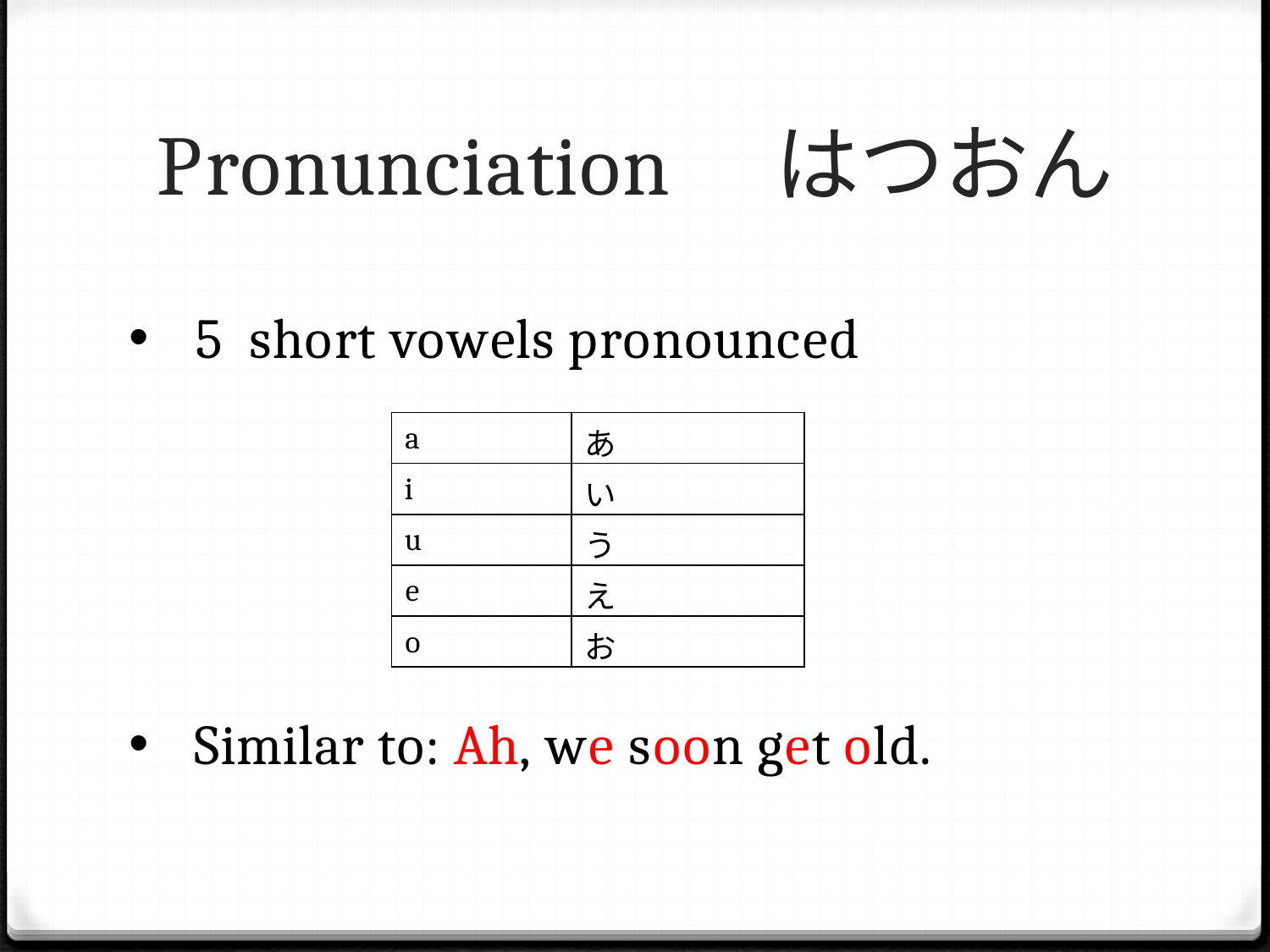

# Pronunciation　はつおん
5  short vowels pronounced

Similar to: Ah, we soon get old.

| a | あ |
| --- | --- |
| i | い |
| u | う |
| e | え |
| o | お |